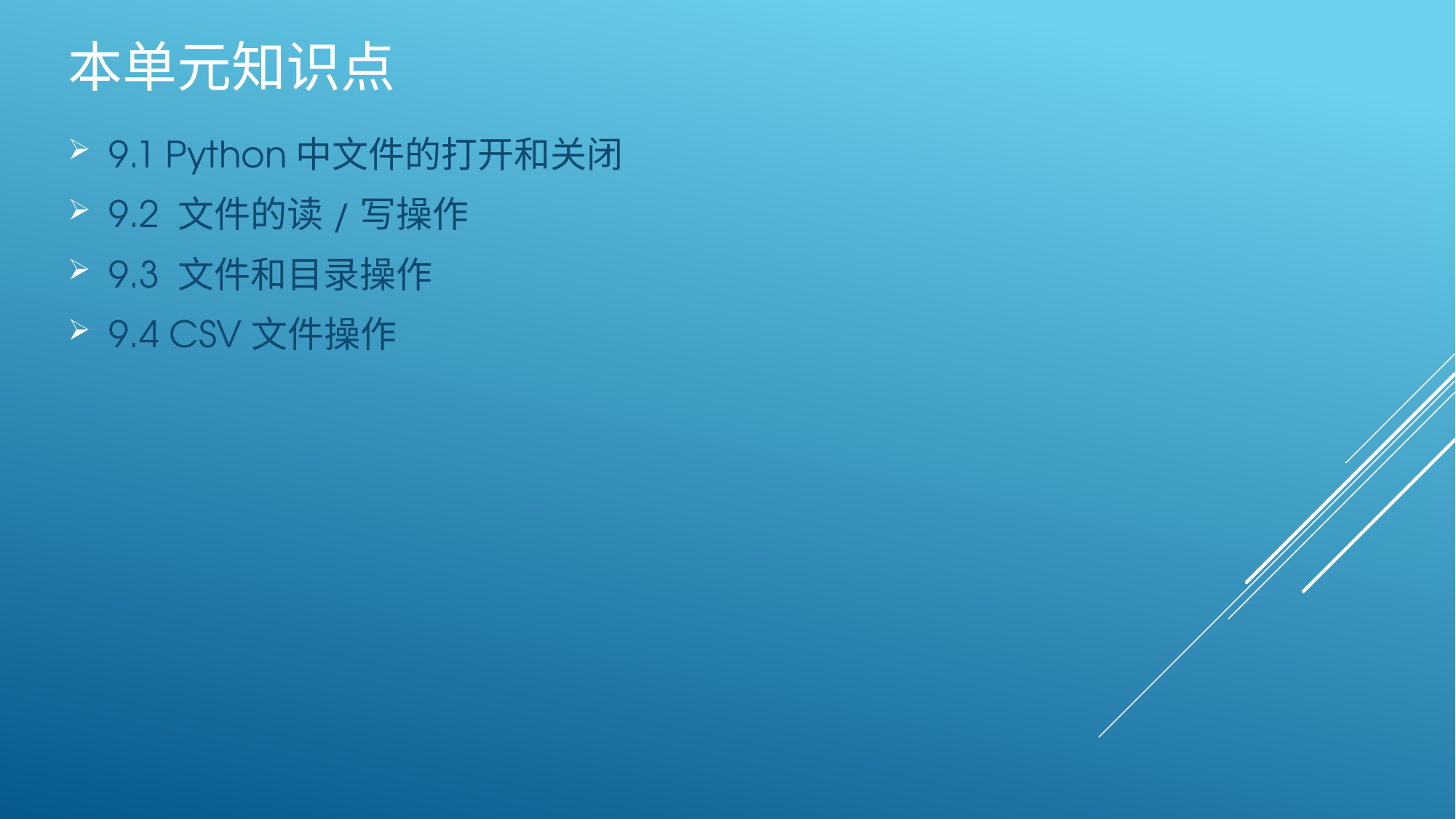

# 本单元知识点
9.1 Python中文件的打开和关闭
9.2 文件的读/写操作
9.3 文件和目录操作
9.4 CSV文件操作